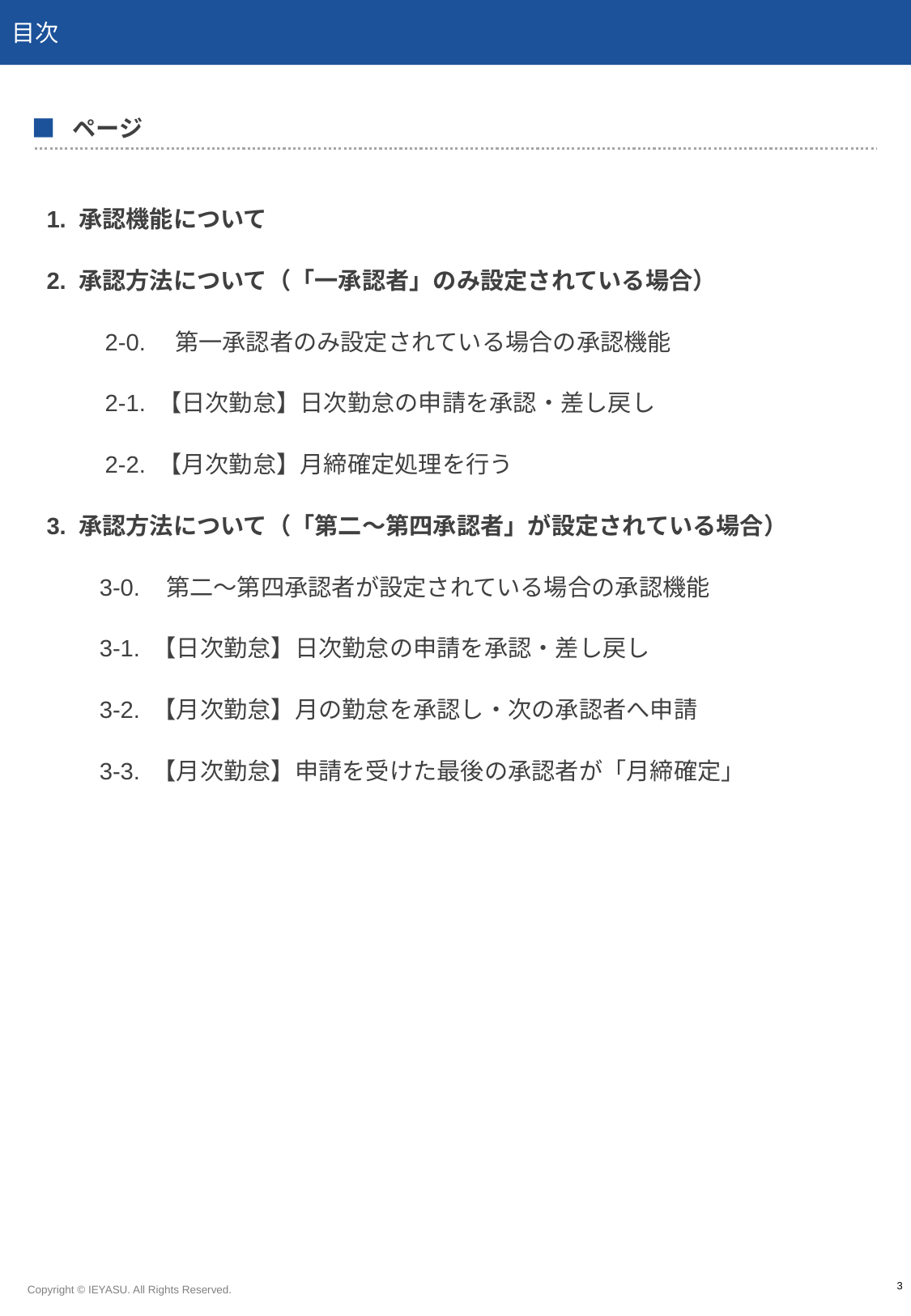

# 目次
■  ページ
1. 承認機能について
2. 承認方法について（「一承認者」のみ設定されている場合）
　　 2-0.　第一承認者のみ設定されている場合の承認機能
　　 2-1. 【日次勤怠】日次勤怠の申請を承認・差し戻し
　　 2-2. 【月次勤怠】月締確定処理を行う
3. 承認方法について（「第二〜第四承認者」が設定されている場合）
　　3-0.   第二〜第四承認者が設定されている場合の承認機能
　　3-1. 【日次勤怠】日次勤怠の申請を承認・差し戻し
　　3-2. 【月次勤怠】月の勤怠を承認し・次の承認者へ申請
　　3-3. 【月次勤怠】申請を受けた最後の承認者が「月締確定」